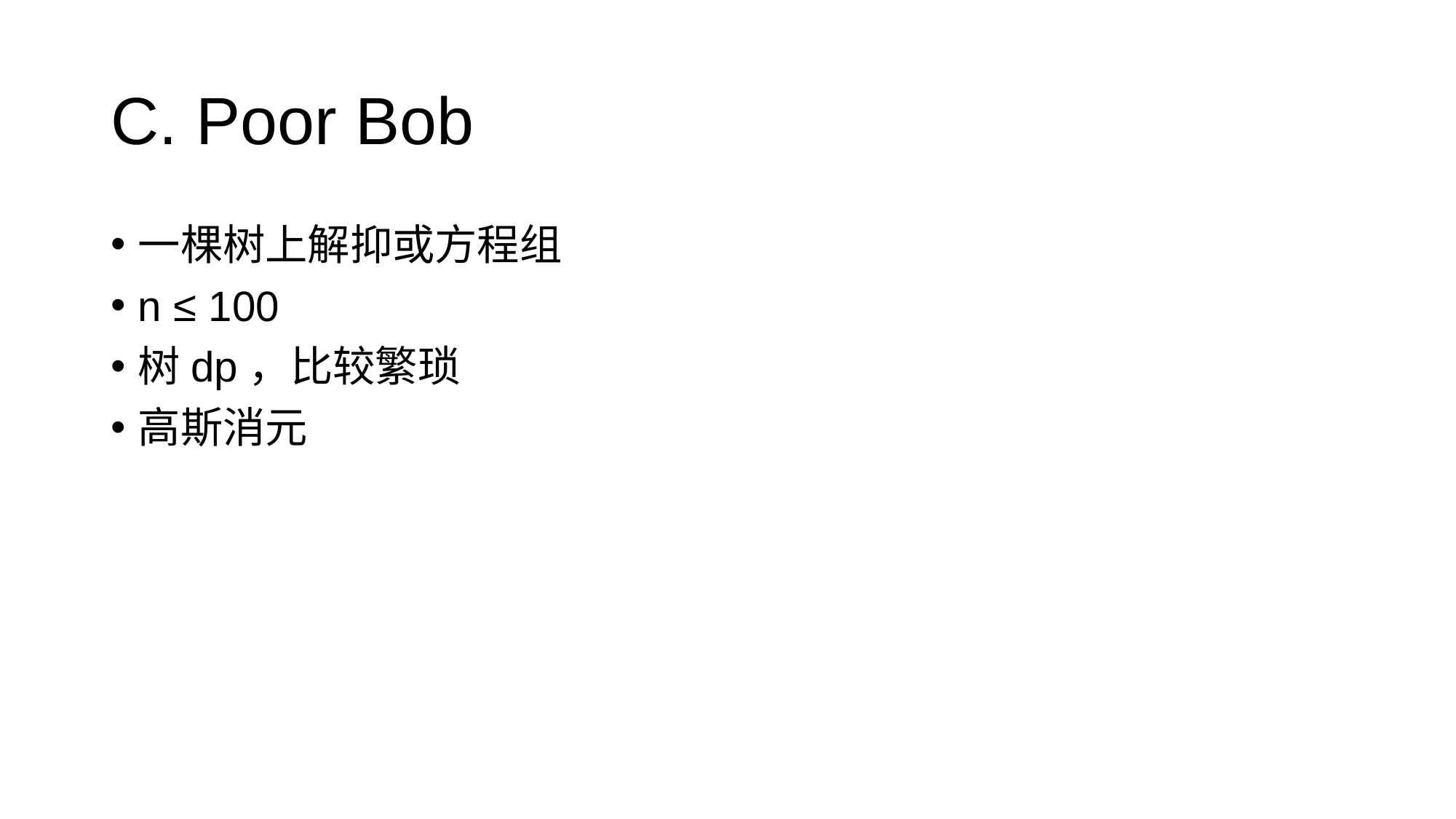

# C. Poor Bob
一棵树上解抑或方程组
n ≤ 100
树dp，比较繁琐
高斯消元